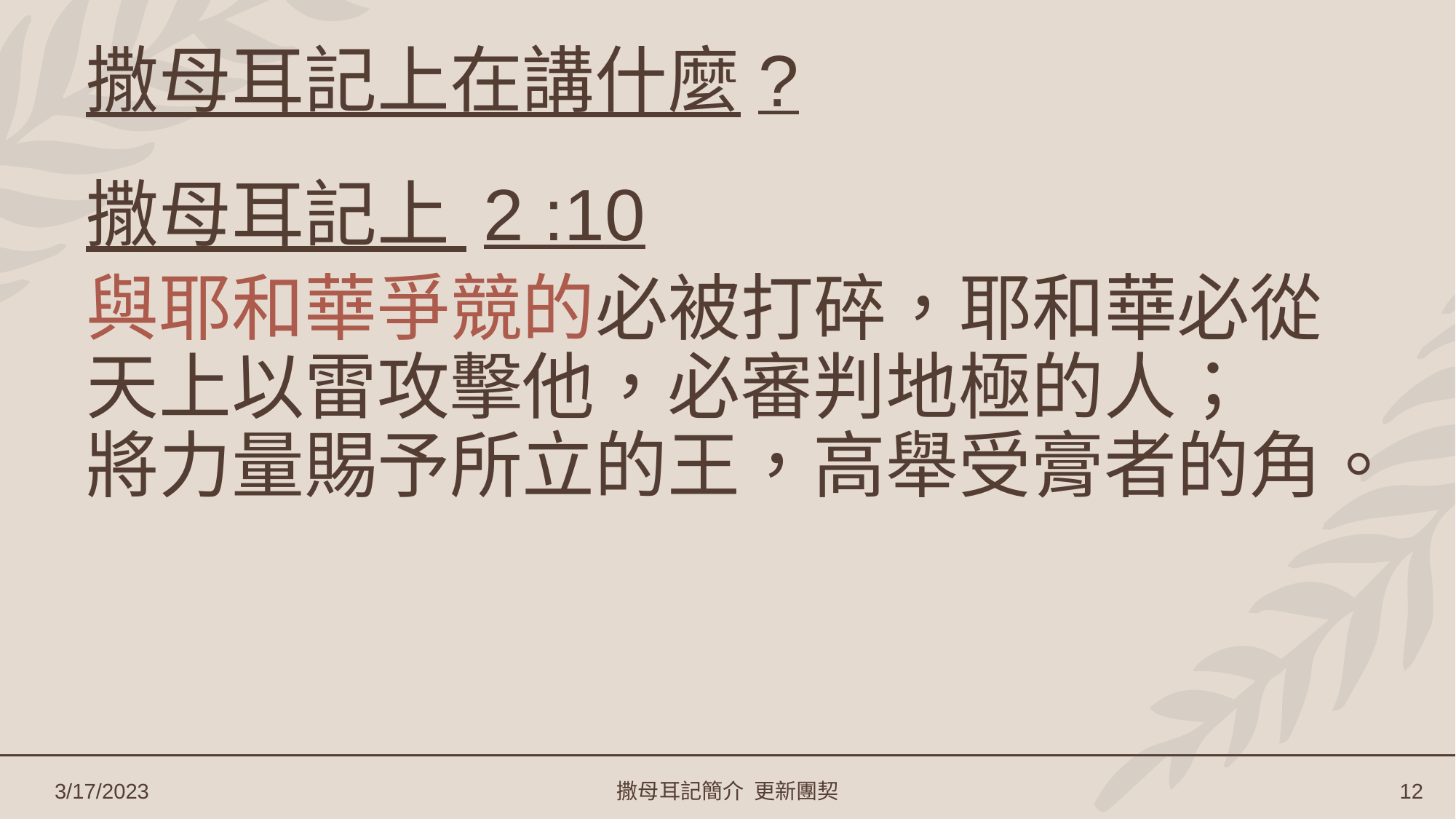

# 撒母耳記上在講什麼?
撒母耳記上 2 :10
與耶和華爭競的必被打碎，耶和華必從天上以雷攻擊他，必審判地極的人；
將力量賜予所立的王，高舉受膏者的角。
3/17/2023
撒母耳記簡介  更新團契
12